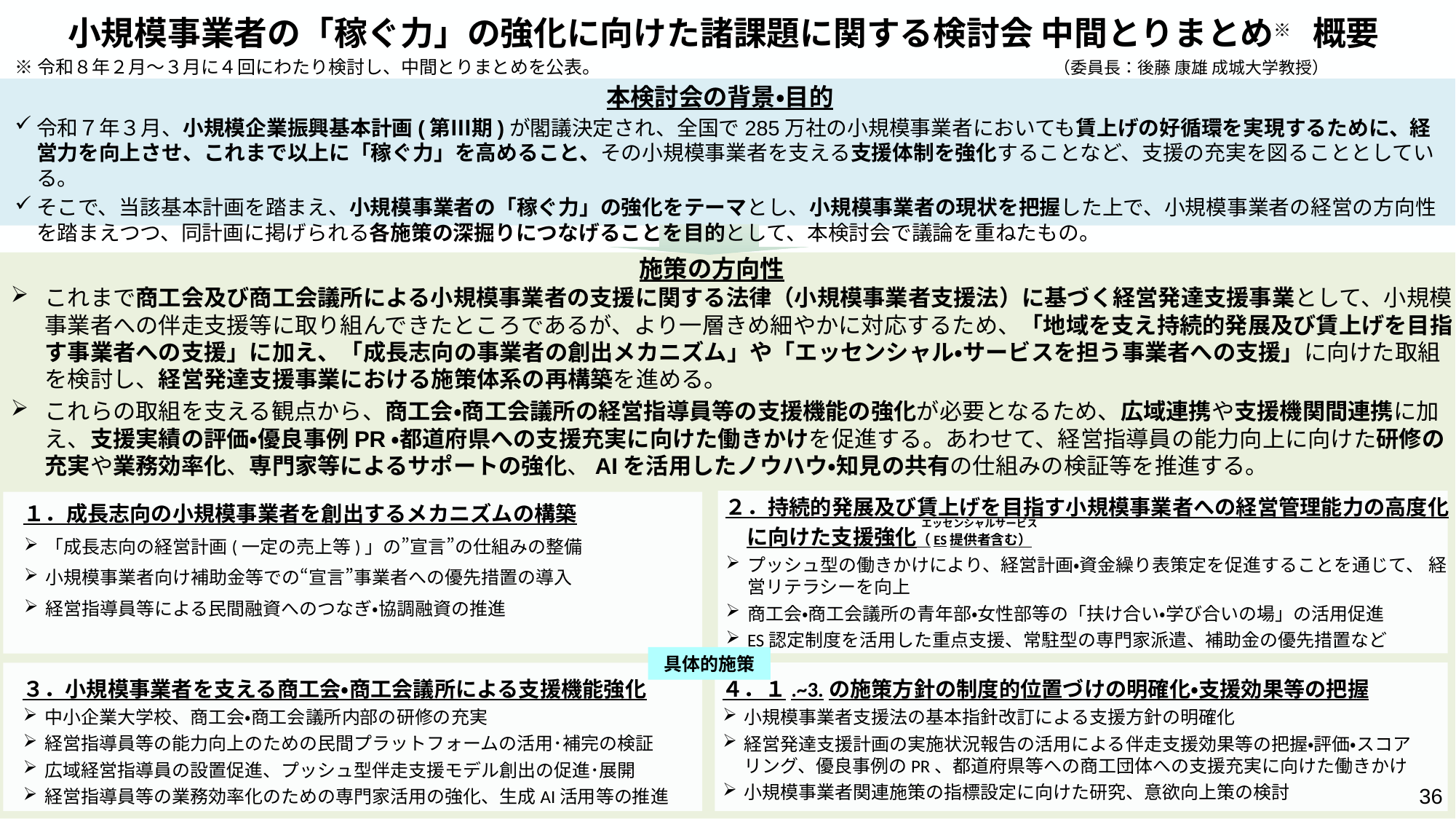

# 小規模事業者の「稼ぐ力」の強化に向けた諸課題に関する検討会 中間とりまとめ※　概要
※令和８年２月～３月に４回にわたり検討し、中間とりまとめを公表。             　　                                         　　　　　　　　　　　（委員長：後藤 康雄 成城大学教授）
本検討会の背景・目的

令和７年３月、小規模企業振興基本計画(第Ⅲ期)が閣議決定され、全国で285万社の小規模事業者においても賃上げの好循環を実現するために、経営力を向上させ、これまで以上に「稼ぐ力」を高めること、その小規模事業者を支える支援体制を強化することなど、支援の充実を図ることとしている。
そこで、当該基本計画を踏まえ、小規模事業者の「稼ぐ力」の強化をテーマとし、小規模事業者の現状を把握した上で、小規模事業者の経営の方向性を踏まえつつ、同計画に掲げられる各施策の深掘りにつなげることを目的として、本検討会で議論を重ねたもの。

施策の方向性

これまで商工会及び商工会議所による小規模事業者の支援に関する法律（小規模事業者支援法）に基づく経営発達支援事業として、小規模事業者への伴走支援等に取り組んできたところであるが、より一層きめ細やかに対応するため、「地域を支え持続的発展及び賃上げを目指す事業者への支援」に加え、「成長志向の事業者の創出メカニズム」や「エッセンシャル・サービスを担う事業者への支援」に向けた取組を検討し、経営発達支援事業における施策体系の再構築を進める。
これらの取組を支える観点から、商工会・商工会議所の経営指導員等の支援機能の強化が必要となるため、広域連携や支援機関間連携に加え、支援実績の評価・優良事例PR・都道府県への支援充実に向けた働きかけを促進する。あわせて、経営指導員の能力向上に向けた研修の充実や業務効率化、専門家等によるサポートの強化、AIを活用したノウハウ・知見の共有の仕組みの検証等を推進する。
２．持続的発展及び賃上げを目指す小規模事業者への経営管理能力の高度化
　に向けた支援強化（ES提供者含む）
プッシュ型の働きかけにより、経営計画・資金繰り表策定を促進することを通じて、 経営リテラシーを向上
商工会・商工会議所の青年部・女性部等の「扶け合い・学び合いの場」の活用促進
ES認定制度を活用した重点支援、常駐型の専門家派遣、補助金の優先措置など

１．成長志向の小規模事業者を創出するメカニズムの構築
「成長志向の経営計画(一定の売上等)」の”宣言”の仕組みの整備
小規模事業者向け補助金等での“宣言”事業者への優先措置の導入
経営指導員等による民間融資へのつなぎ・協調融資の推進
エッセンシャルサービス

具体的施策

３．小規模事業者を支える商工会・商工会議所による支援機能強化
中小企業大学校、商工会・商工会議所内部の研修の充実
経営指導員等の能力向上のための民間プラットフォームの活用･補完の検証
広域経営指導員の設置促進、プッシュ型伴走支援モデル創出の促進･展開
経営指導員等の業務効率化のための専門家活用の強化、生成AI活用等の推進
４．１.~3.の施策方針の制度的位置づけの明確化・支援効果等の把握
小規模事業者支援法の基本指針改訂による支援方針の明確化
経営発達支援計画の実施状況報告の活用による伴走支援効果等の把握・評価・スコアリング、優良事例のPR、都道府県等への商工団体への支援充実に向けた働きかけ
小規模事業者関連施策の指標設定に向けた研究、意欲向上策の検討
36